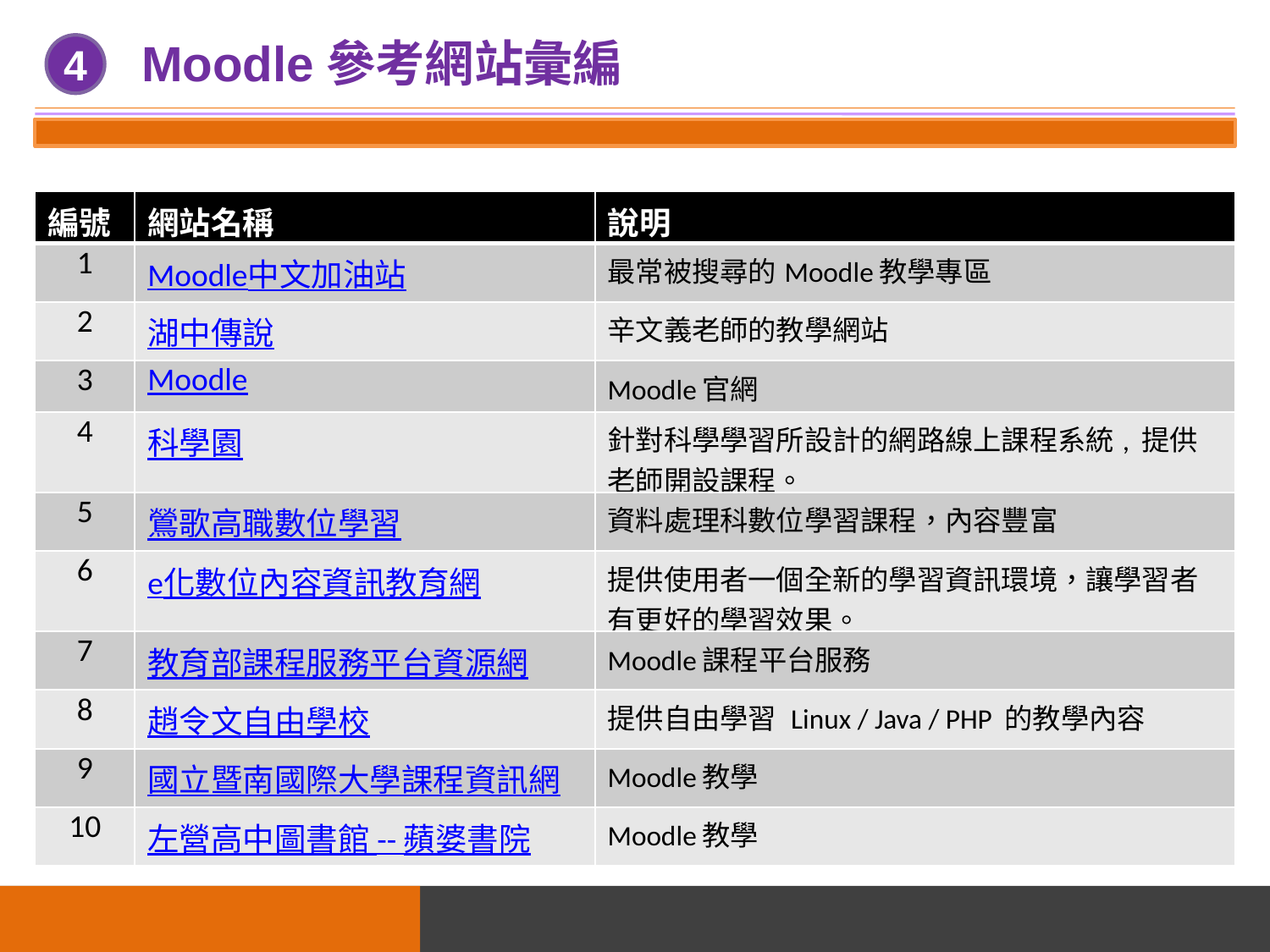

Moodle參考網站彙編
4

| 編號 | 網站名稱 | 說明 |
| --- | --- | --- |
| 1 | Moodle中文加油站 | 最常被搜尋的Moodle教學專區 |
| 2 | 湖中傳說 | 辛文義老師的教學網站 |
| 3 | Moodle | Moodle官網 |
| 4 | 科學園 | 針對科學學習所設計的網路線上課程系統, 提供老師開設課程。 |
| 5 | 鶯歌高職數位學習 | 資料處理科數位學習課程，內容豐富 |
| 6 | e化數位內容資訊教育網 | 提供使用者一個全新的學習資訊環境，讓學習者有更好的學習效果。 |
| 7 | 教育部課程服務平台資源網 | Moodle課程平台服務 |
| 8 | 趙令文自由學校 | 提供自由學習 Linux / Java / PHP 的教學內容 |
| 9 | 國立暨南國際大學課程資訊網 | Moodle教學 |
| 10 | 左營高中圖書館 -- 蘋婆書院 | Moodle教學 |